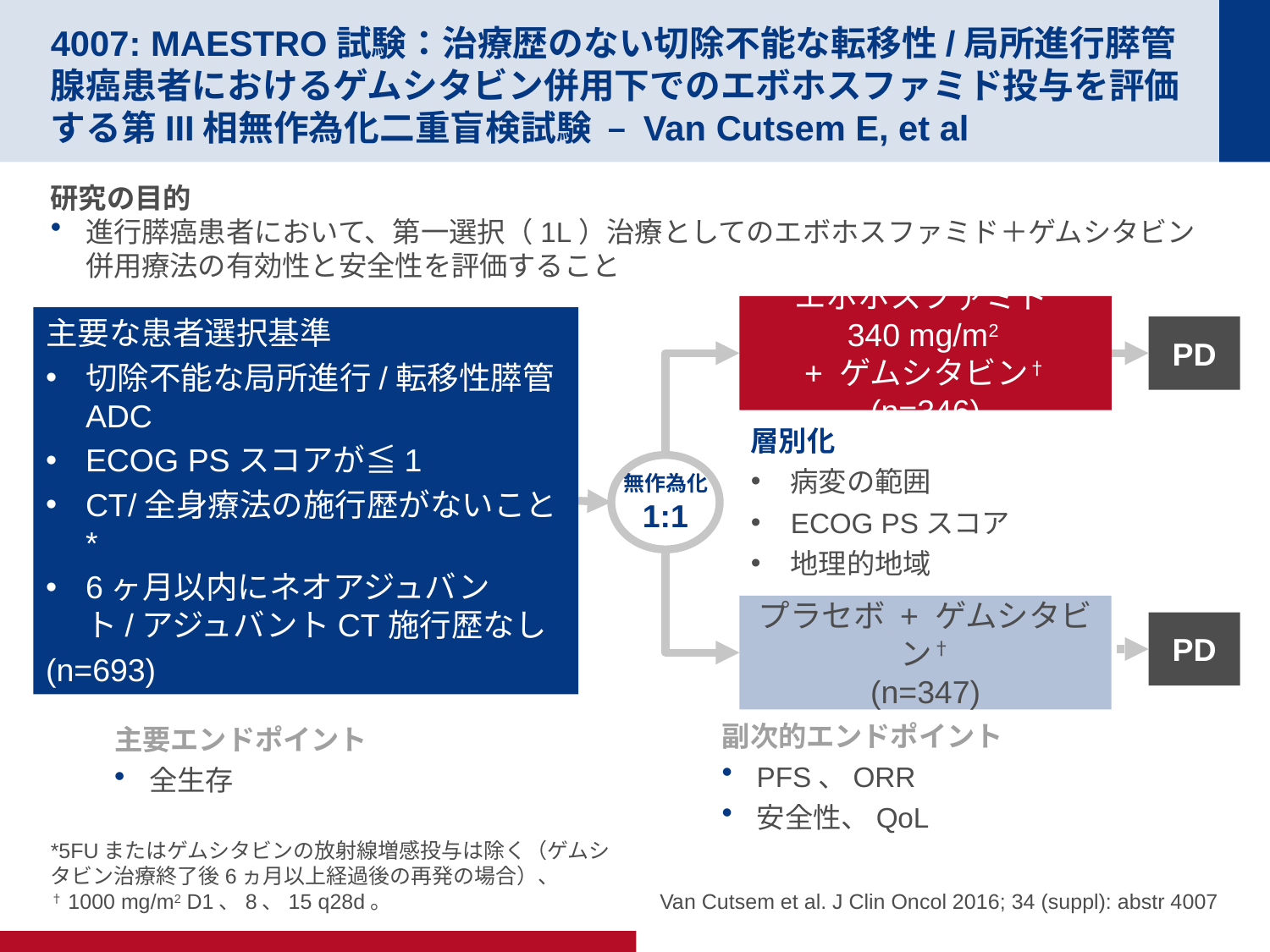

# 4007: MAESTRO試験：治療歴のない切除不能な転移性/局所進行膵管腺癌患者におけるゲムシタビン併用下でのエボホスファミド投与を評価する第III相無作為化二重盲検試験  – Van Cutsem E, et al
研究の目的
進行膵癌患者において、第一選択（1L）治療としてのエボホスファミド＋ゲムシタビン併用療法の有効性と安全性を評価すること
エボホスファミド
340 mg/m2
+ ゲムシタビン† (n=346)
主要な患者選択基準
切除不能な局所進行/転移性膵管ADC
ECOG PSスコアが≦1
CT/全身療法の施行歴がないこと*
6ヶ月以内にネオアジュバント/アジュバントCT施行歴なし
(n=693)
PD
層別化
病変の範囲
ECOG PSスコア
地理的地域
無作為化
1:1
プラセボ + ゲムシタビン†
(n=347)
PD
副次的エンドポイント
PFS、ORR
安全性、QoL
主要エンドポイント
全生存
*5FUまたはゲムシタビンの放射線増感投与は除く（ゲムシタビン治療終了後6ヵ月以上経過後の再発の場合）、
†1000 mg/m2 D1、8、15 q28d。
Van Cutsem et al. J Clin Oncol 2016; 34 (suppl): abstr 4007